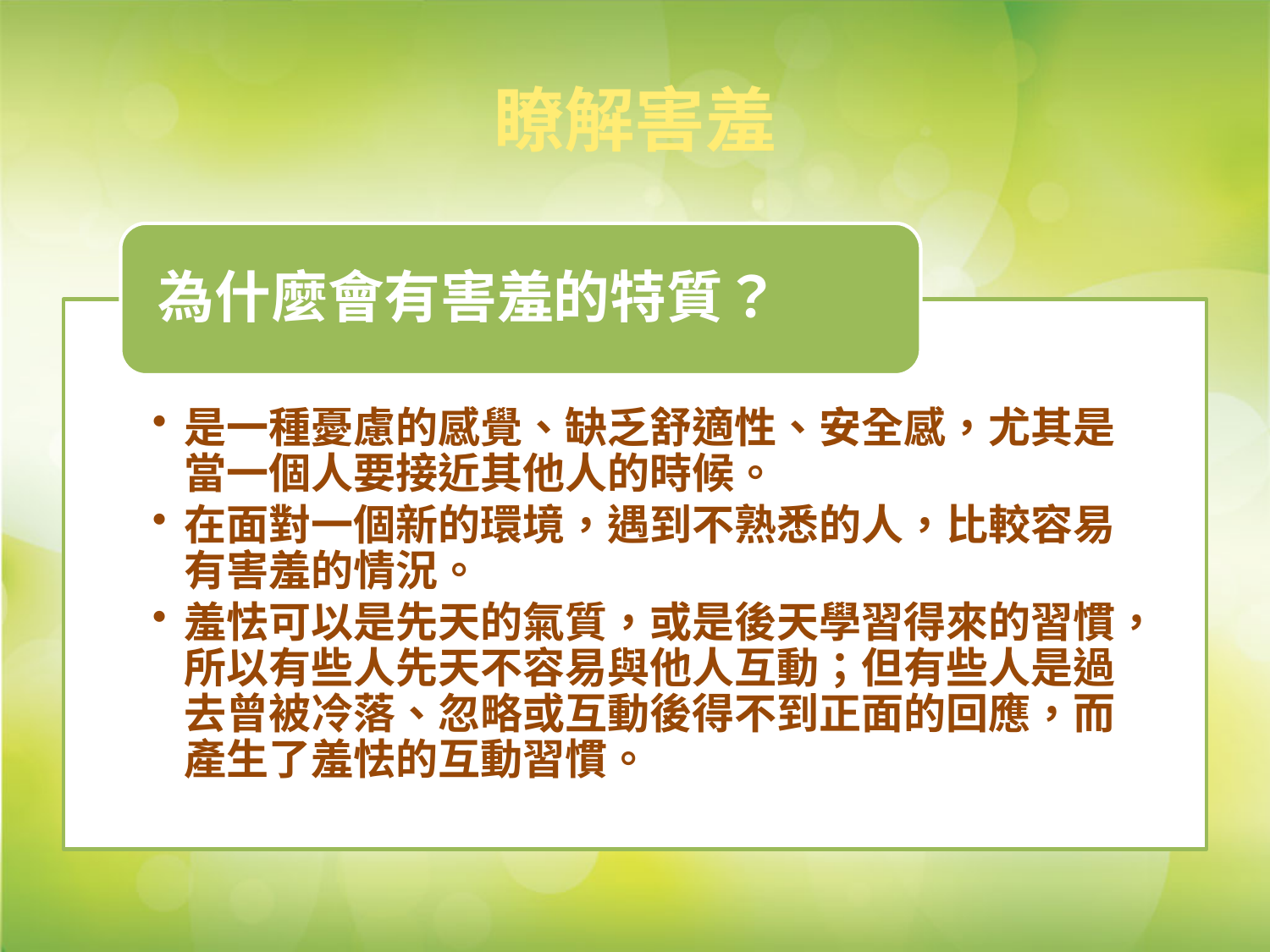

# 瞭解害羞
為什麼會有害羞的特質？
是一種憂慮的感覺、缺乏舒適性、安全感，尤其是當一個人要接近其他人的時候。
在面對一個新的環境，遇到不熟悉的人，比較容易有害羞的情況。
羞怯可以是先天的氣質，或是後天學習得來的習慣，所以有些人先天不容易與他人互動；但有些人是過去曾被冷落、忽略或互動後得不到正面的回應，而產生了羞怯的互動習慣。